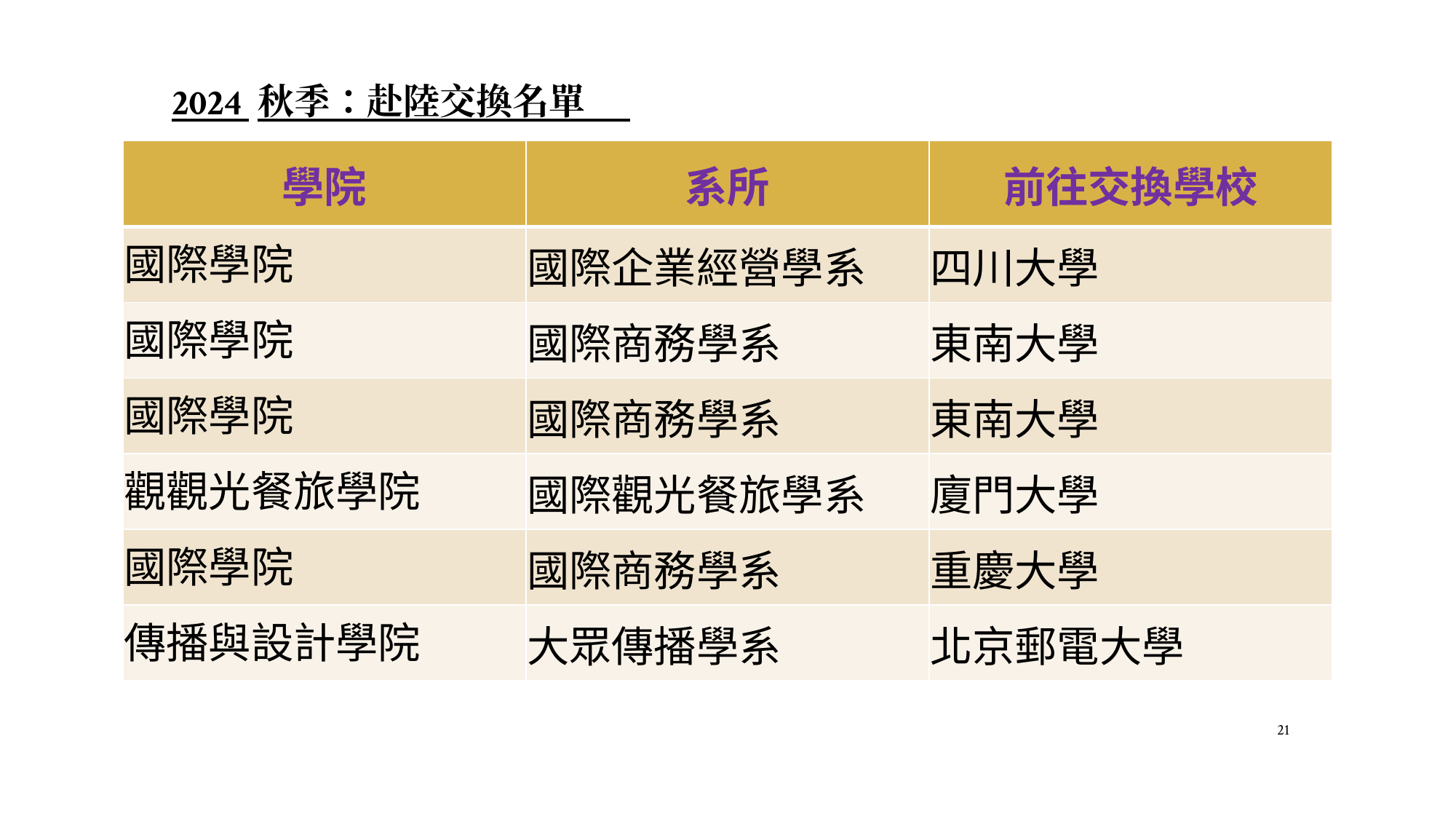

2024 秋季：赴陸交換名單
| 學院 | 系所 | 前往交換學校 |
| --- | --- | --- |
| 國際學院 | 國際企業經營學系 | 四川大學 |
| 國際學院 | 國際商務學系 | 東南大學 |
| 國際學院 | 國際商務學系 | 東南大學 |
| 觀觀光餐旅學院 | 國際觀光餐旅學系 | 廈門大學 |
| 國際學院 | 國際商務學系 | 重慶大學 |
| 傳播與設計學院 | 大眾傳播學系 | 北京郵電大學 |
21